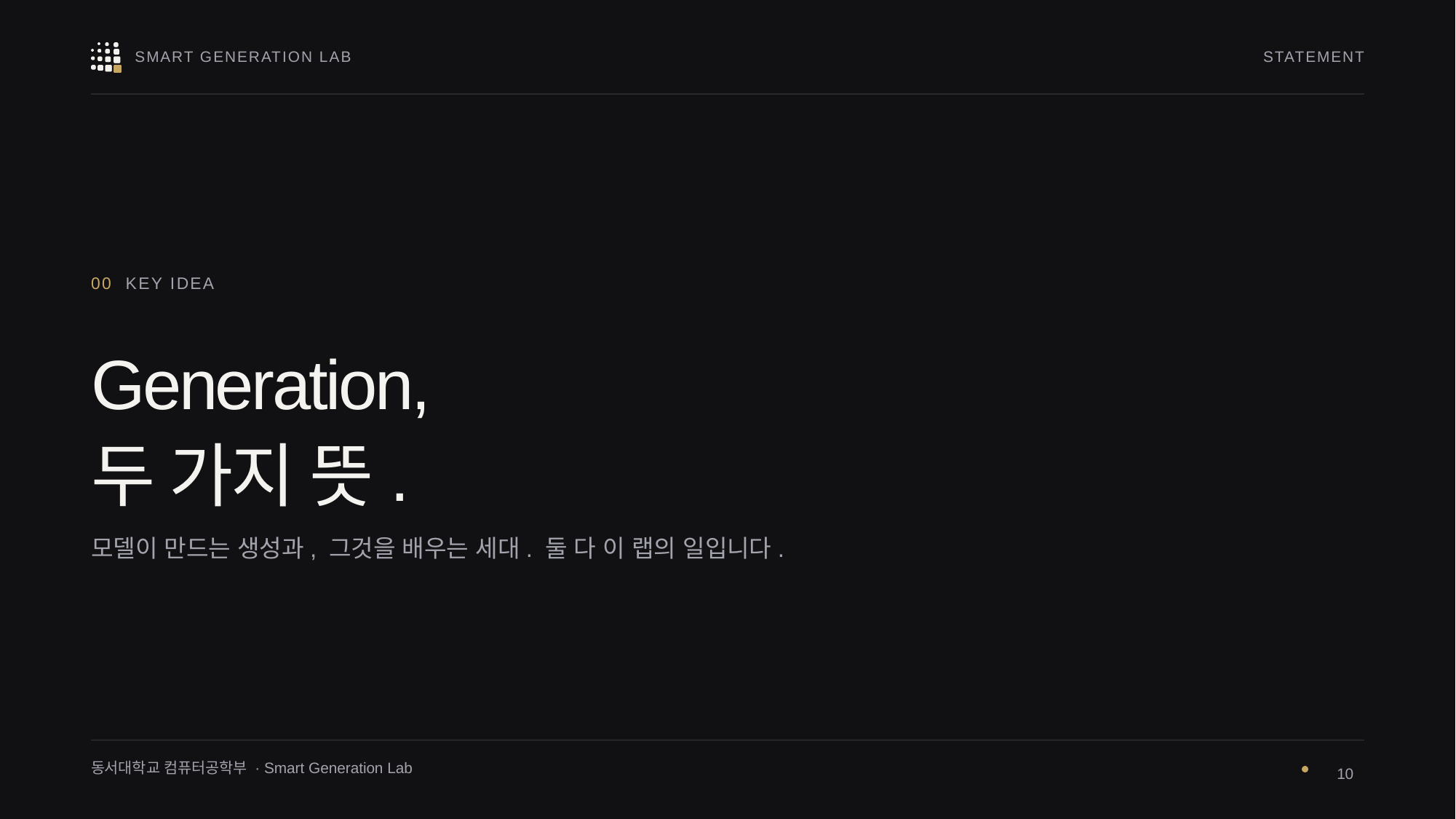

STATEMENT
00  KEY IDEA
Generation,
두 가지 뜻.
모델이 만드는 생성과, 그것을 배우는 세대. 둘 다 이 랩의 일입니다.
10